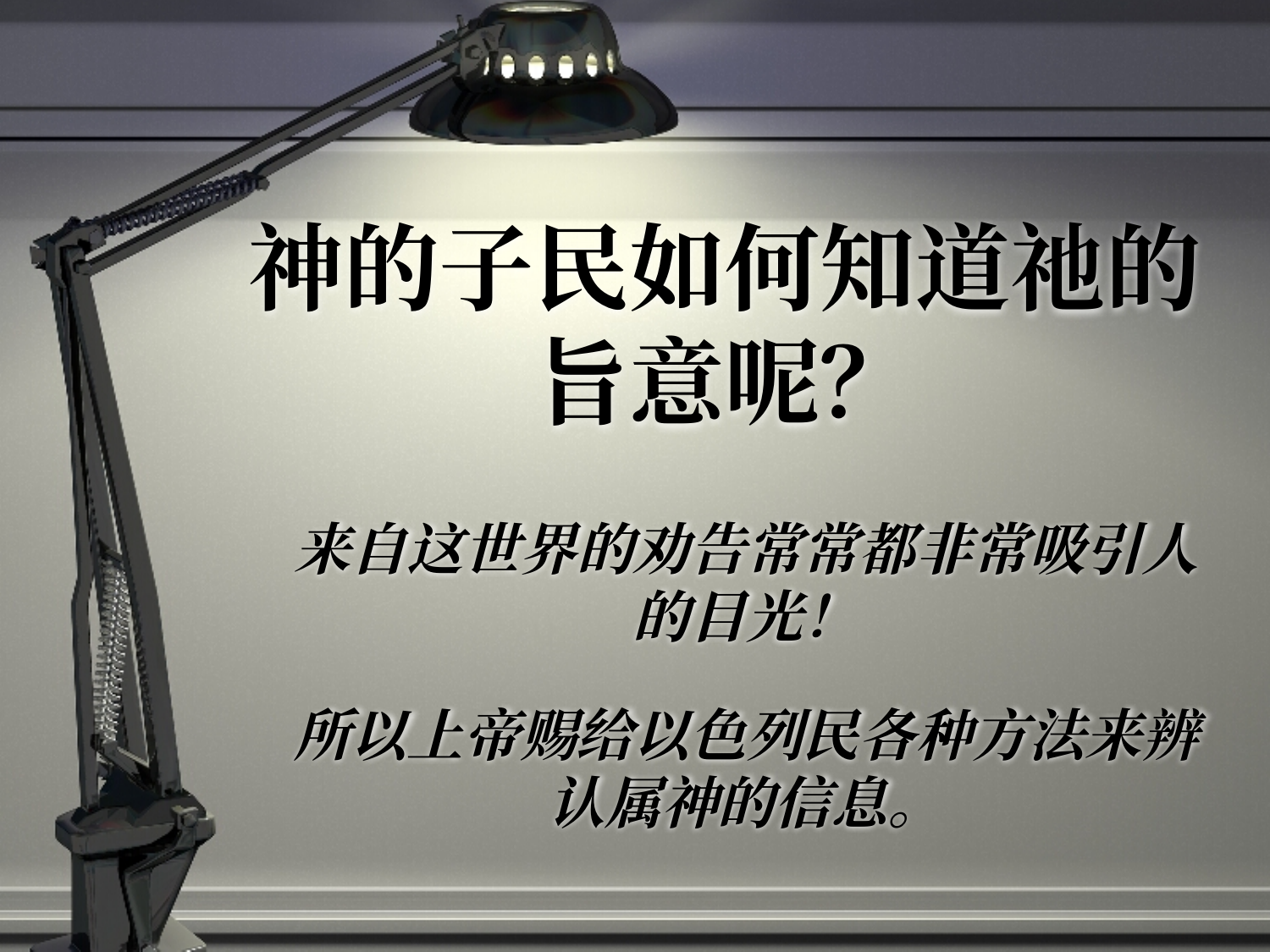

# 神的子民如何知道祂的旨意呢？
来自这世界的劝告常常都非常吸引人的目光！

所以上帝赐给以色列民各种方法来辨认属神的信息。